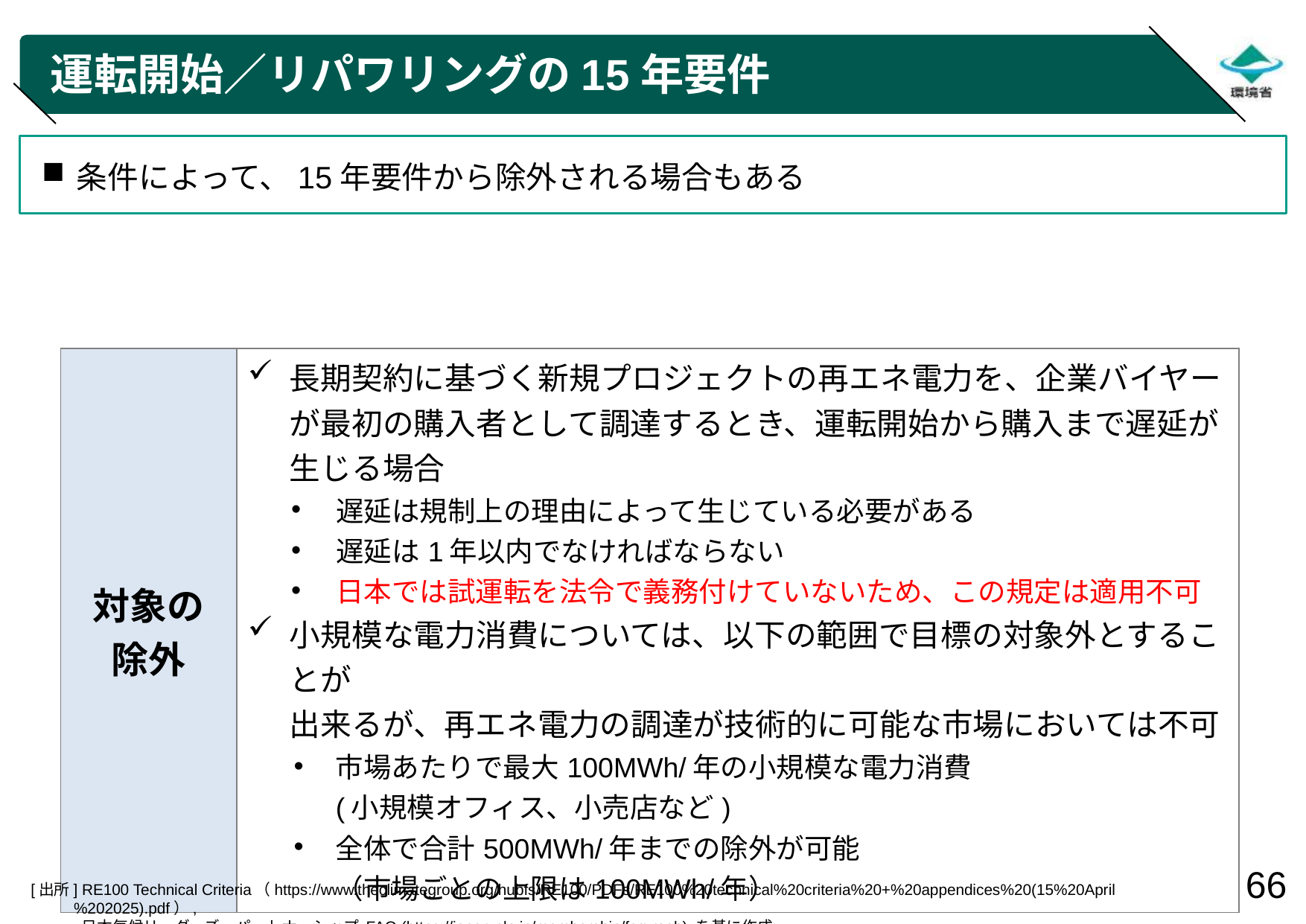

# 運転開始／リパワリングの15年要件
条件によって、15年要件から除外される場合もある
| 対象の 除外 | 長期契約に基づく新規プロジェクトの再エネ電力を、企業バイヤーが最初の購入者として調達するとき、運転開始から購入まで遅延が生じる場合 遅延は規制上の理由によって生じている必要がある 遅延は1年以内でなければならない 日本では試運転を法令で義務付けていないため、この規定は適用不可 小規模な電力消費については、以下の範囲で目標の対象外とすることが 出来るが、再エネ電力の調達が技術的に可能な市場においては不可 市場あたりで最大100MWh/年の小規模な電力消費 (小規模オフィス、小売店など) 全体で合計500MWh/年までの除外が可能 （市場ごとの上限は100MWh/年） |
| --- | --- |
[出所] RE100 Technical Criteria（https://www.theclimategroup.org/hubfs/RE100/PDFs/RE100%20technical%20criteria%20+%20appendices%20(15%20April%202025).pdf）,
 日本気候リーダーズ・パートナーシップ FAQ (https://japan-clp.jp/membership/faq-reoh) を基に作成